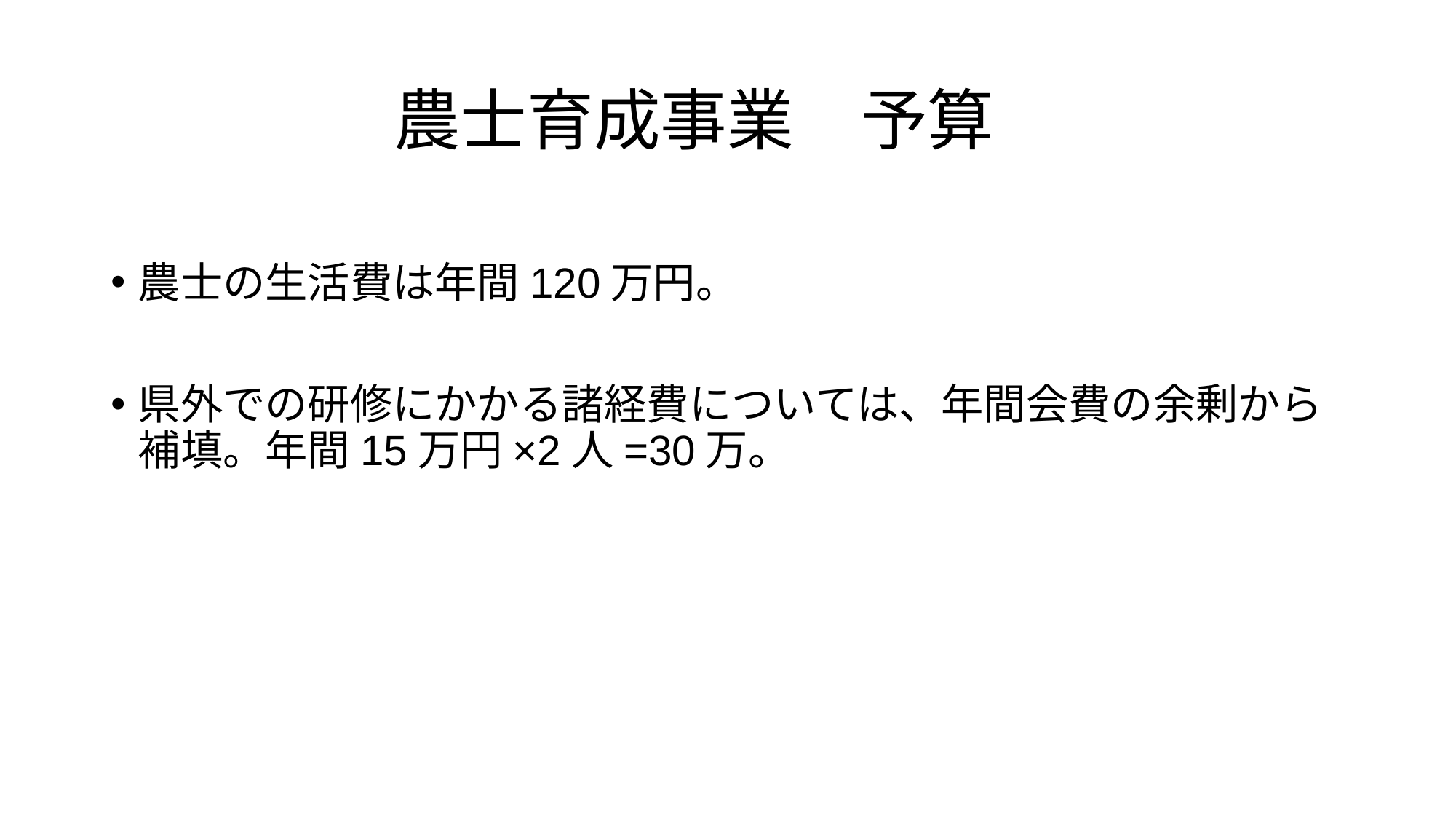

# 農士育成事業　予算
農士の生活費は年間120万円。

県外での研修にかかる諸経費については、年間会費の余剰から補填。年間15万円×2人=30万。